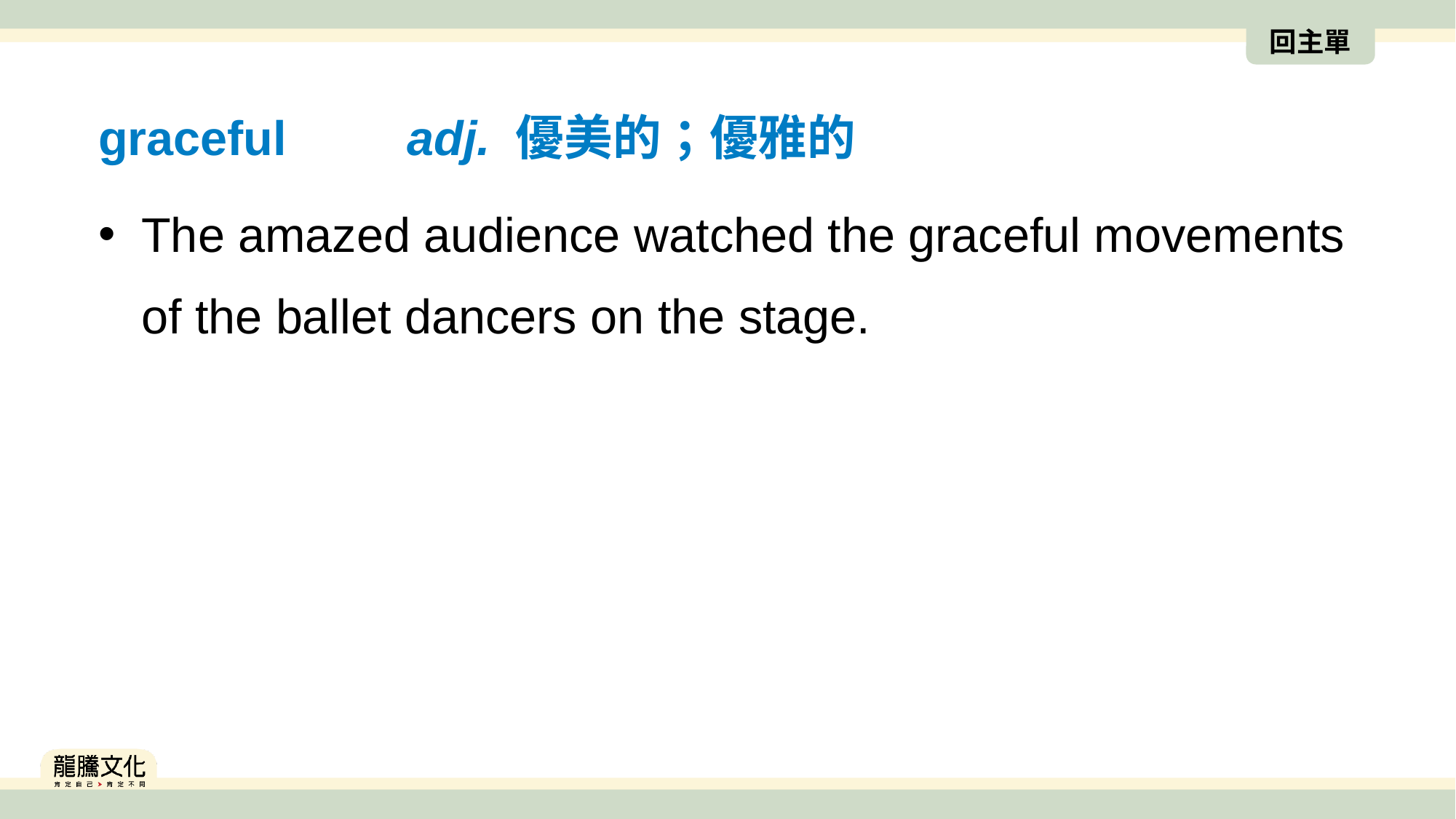

回主單
graceful　　adj. 優美的；優雅的
The amazed audience watched the graceful movements of the ballet dancers on the stage.